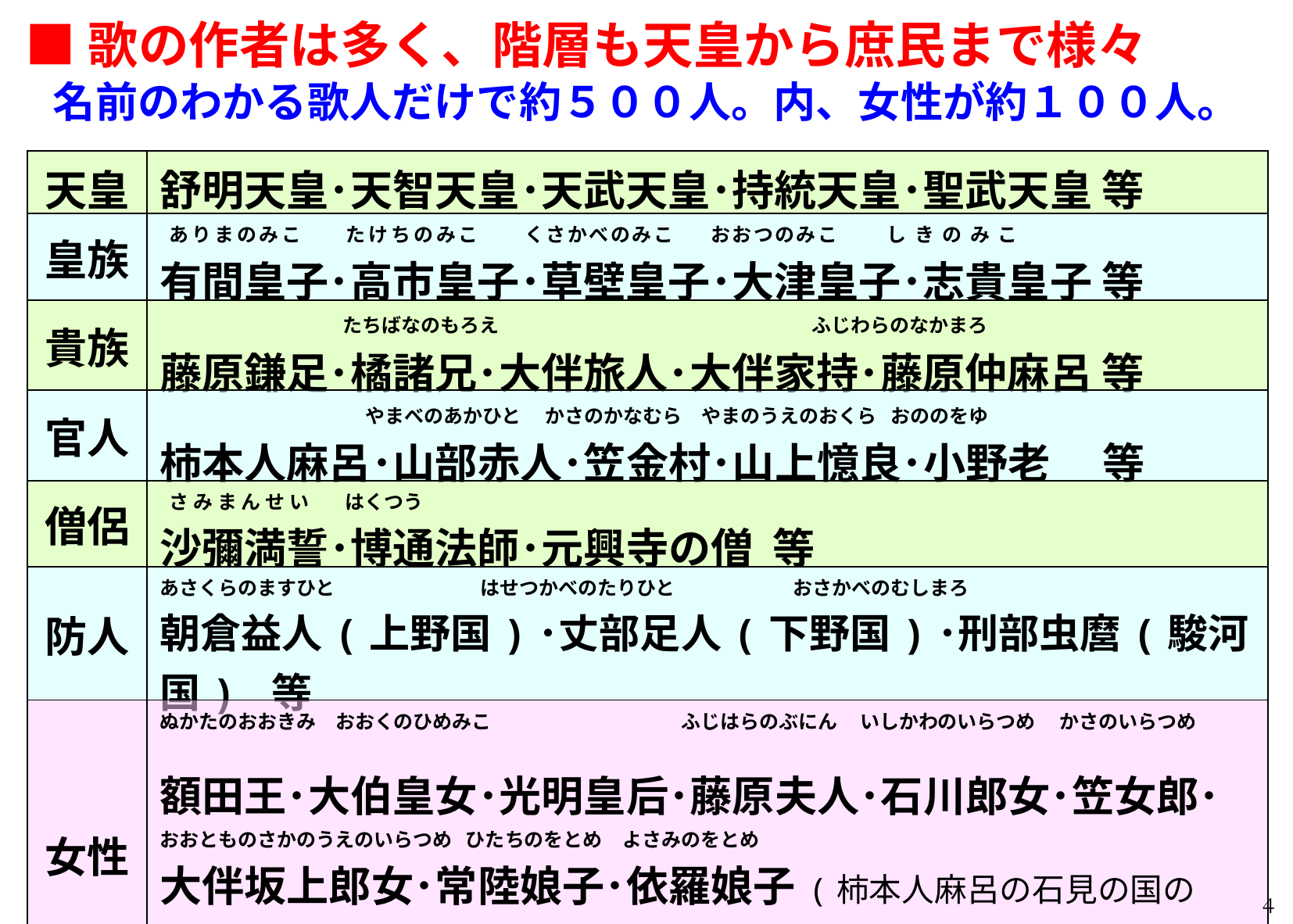

■歌の作者は多く、階層も天皇から庶民まで様々
   名前のわかる歌人だけで約５００人。内、女性が約１００人。
| 天皇 | 舒明天皇･天智天皇･天武天皇･持統天皇･聖武天皇 等 |
| --- | --- |
| 皇族 | あ り ま の み こ た け ち の み こ　 く さ か べ の み こ　 お お つ の み こ し　き　の　み　こ 有間皇子･高市皇子･草壁皇子･大津皇子･志貴皇子 等 |
| 貴族 | たちばなのもろえ 　 　ふじわらのなかまろ 藤原鎌足･橘諸兄･大伴旅人･大伴家持･藤原仲麻呂 等 |
| 官人 | やまべのあかひと　 かさのかなむら　やまのうえのおくら おののをゆ 柿本人麻呂･山部赤人･笠金村･山上憶良･小野老 　等 |
| 僧侶 | さ み ま ん せ い はくつう 沙彌満誓･博通法師･元興寺の僧 等 |
| 防人 | あさくらのますひと　　　 　 はせつかべのたりひと　 おさかべのむしまろ 朝倉益人(上野国)･丈部足人(下野国)･刑部虫麿(駿河国) 等 |
| 女性 | ぬかたのおおきみ　おおくのひめみこ　　　　　　　　　 ふじはらのぶにん いしかわのいらつめ　 かさのいらつめ 　 額田王･大伯皇女･光明皇后･藤原夫人･石川郎女･笠女郎･ おおとものさかのうえのいらつめ ひたちのをとめ　よさみのをとめ 大伴坂上郎女･常陸娘子･依羅娘子(柿本人麻呂の石見の国の妻)･ するがのうねめ 　 さ み に う か れ め か ま ふ の を と め う か れ め は に し 駿河婇女･沙彌尼･遊行女婦蒲生娘子･遊行女婦土師 等 |
４